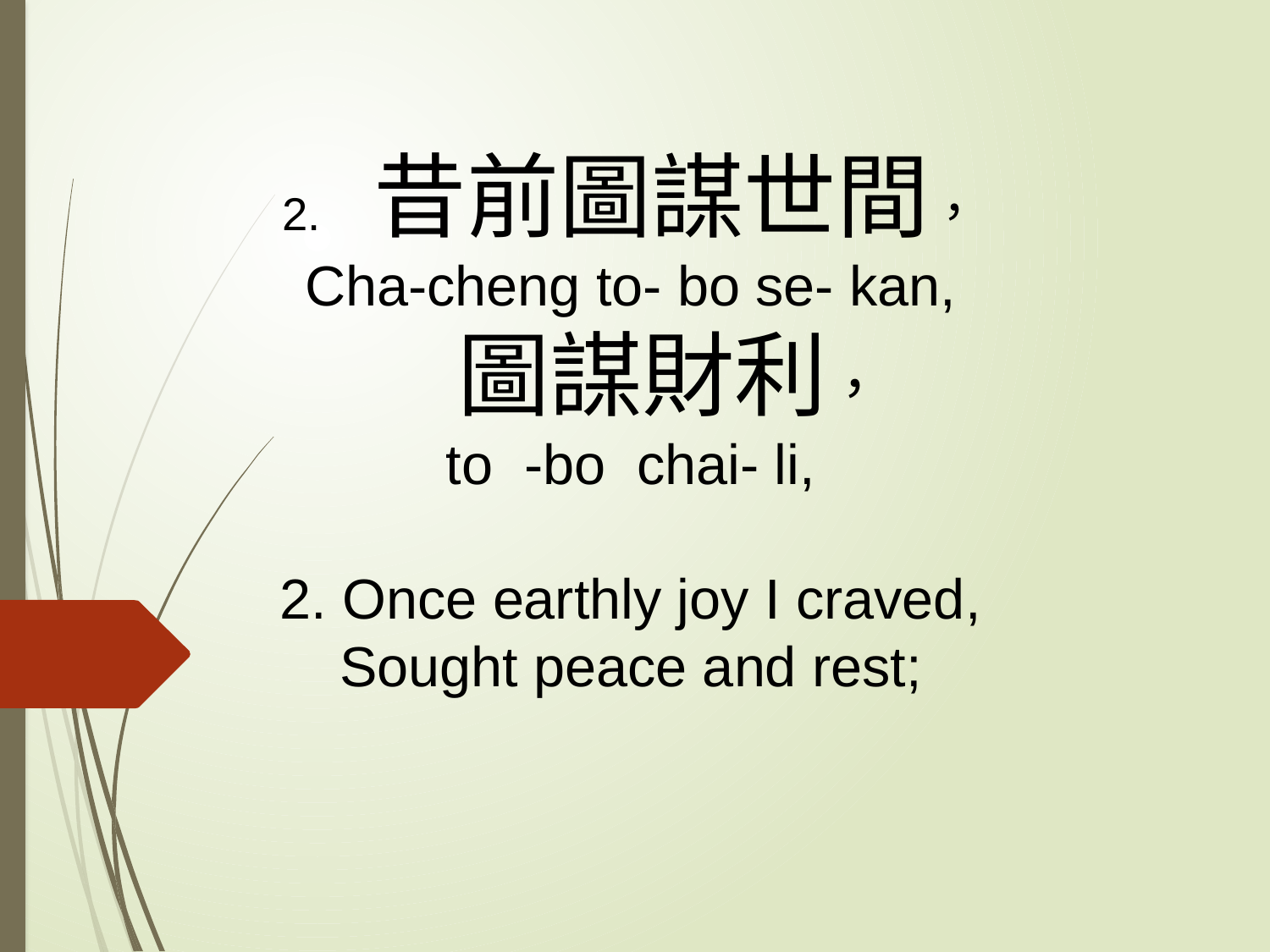

# 2.   昔前圖謀世間， Cha-cheng to- bo se- kan, 圖謀財利， to  -bo  chai- li, 2. Once earthly joy I craved, Sought peace and rest;